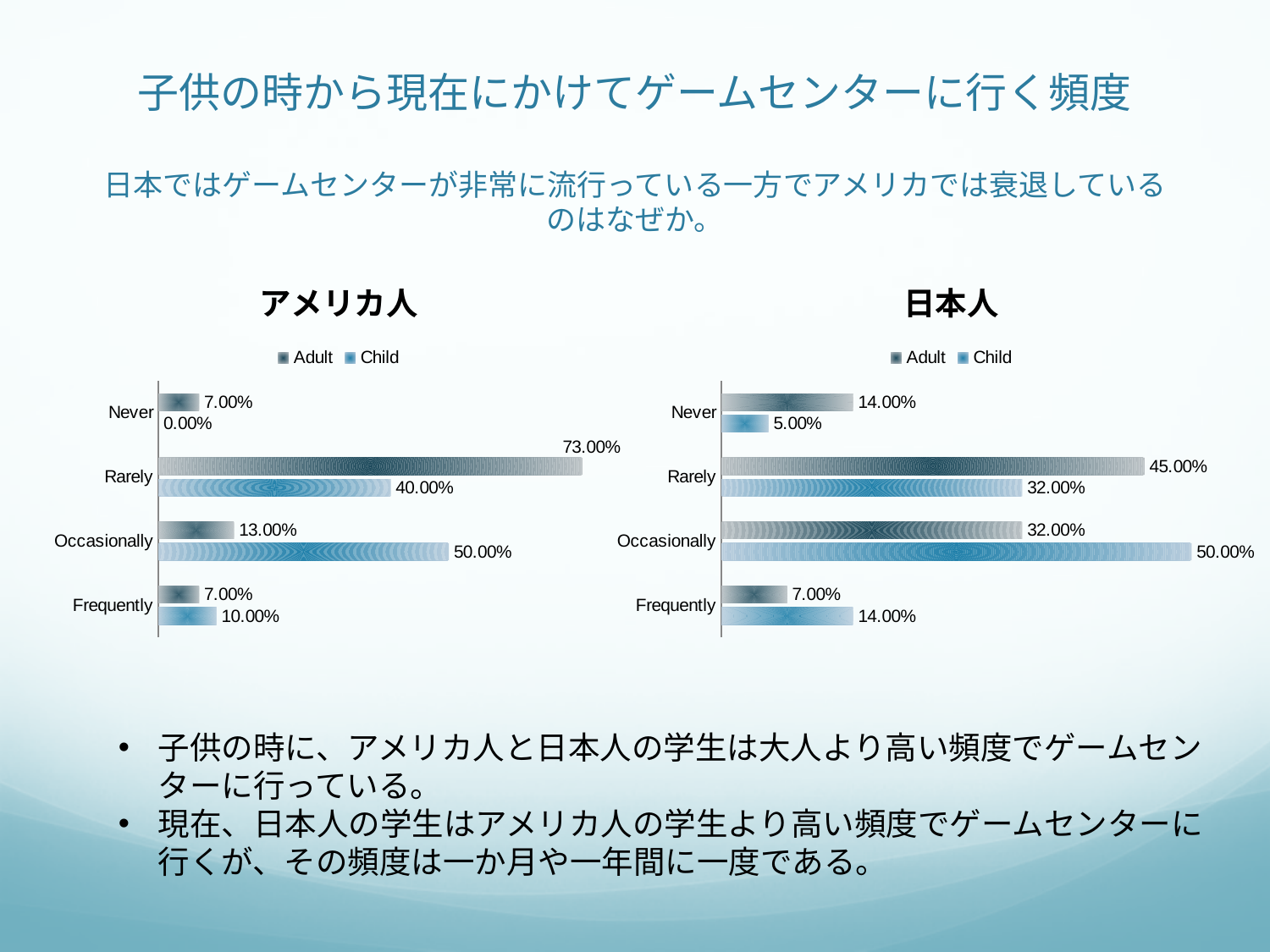

# 子供の時から現在にかけてゲームセンターに行く頻度 日本ではゲームセンターが非常に流行っている一方でアメリカでは衰退しているのはなぜか。

### Chart: アメリカ人

| Category | Child | Adult |
|---|---|---|
| Frequently | 0.1 | 0.07 |
| Occasionally | 0.5 | 0.13 |
| Rarely | 0.4 | 0.73 |
| Never | 0.0 | 0.07 |

### Chart: 日本人

| Category | Child | Adult |
|---|---|---|
| Frequently | 0.14 | 0.07 |
| Occasionally | 0.5 | 0.32 |
| Rarely | 0.32 | 0.45 |
| Never | 0.05 | 0.14 |
子供の時に、アメリカ人と日本人の学生は大人より高い頻度でゲームセンターに行っている。
現在、日本人の学生はアメリカ人の学生より高い頻度でゲームセンターに行くが、その頻度は一か月や一年間に一度である。